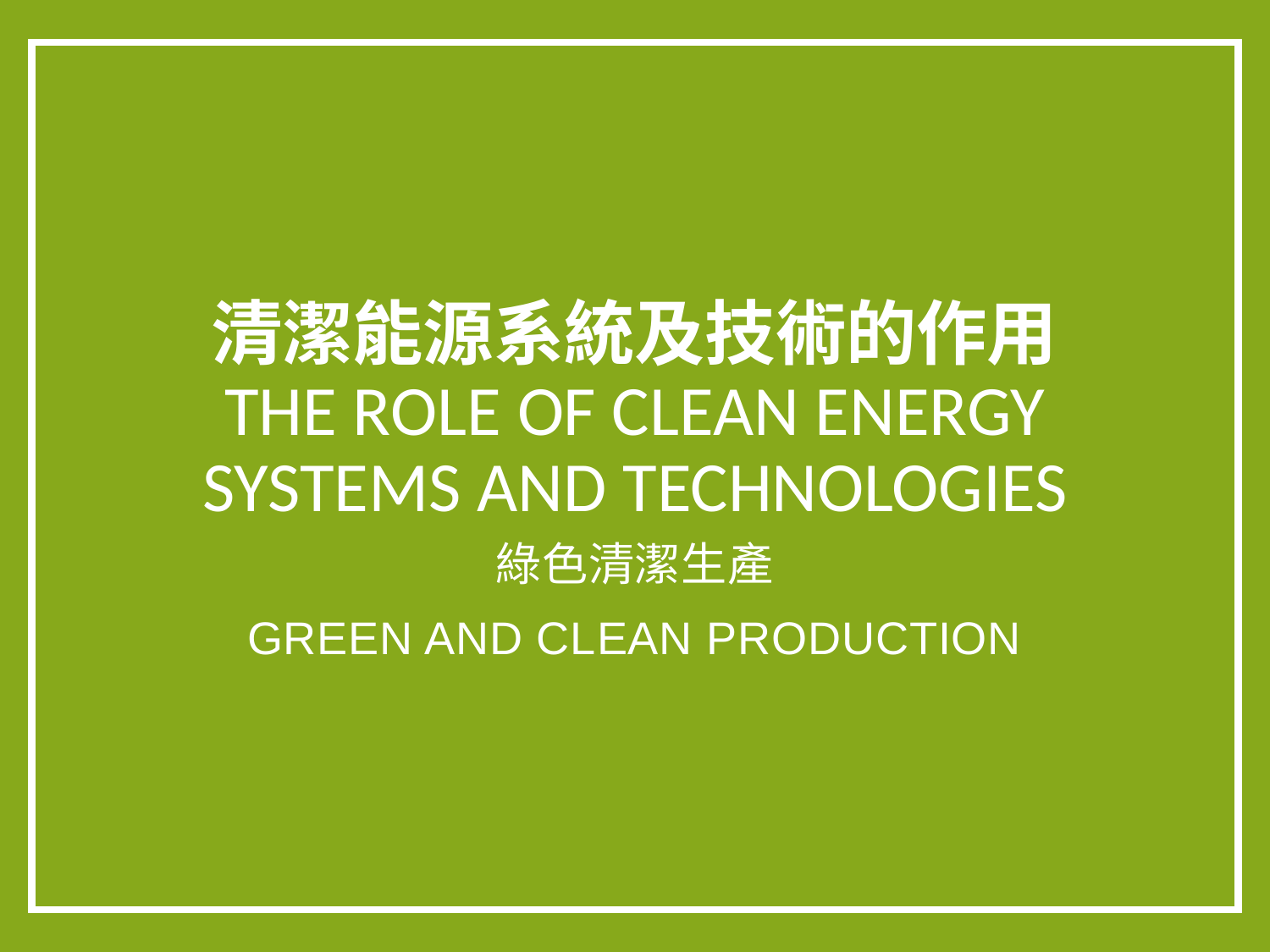

# 清潔能源系統及技術的作用 The role of clean energy systems and technologies
綠色清潔生產
Green and Clean Production